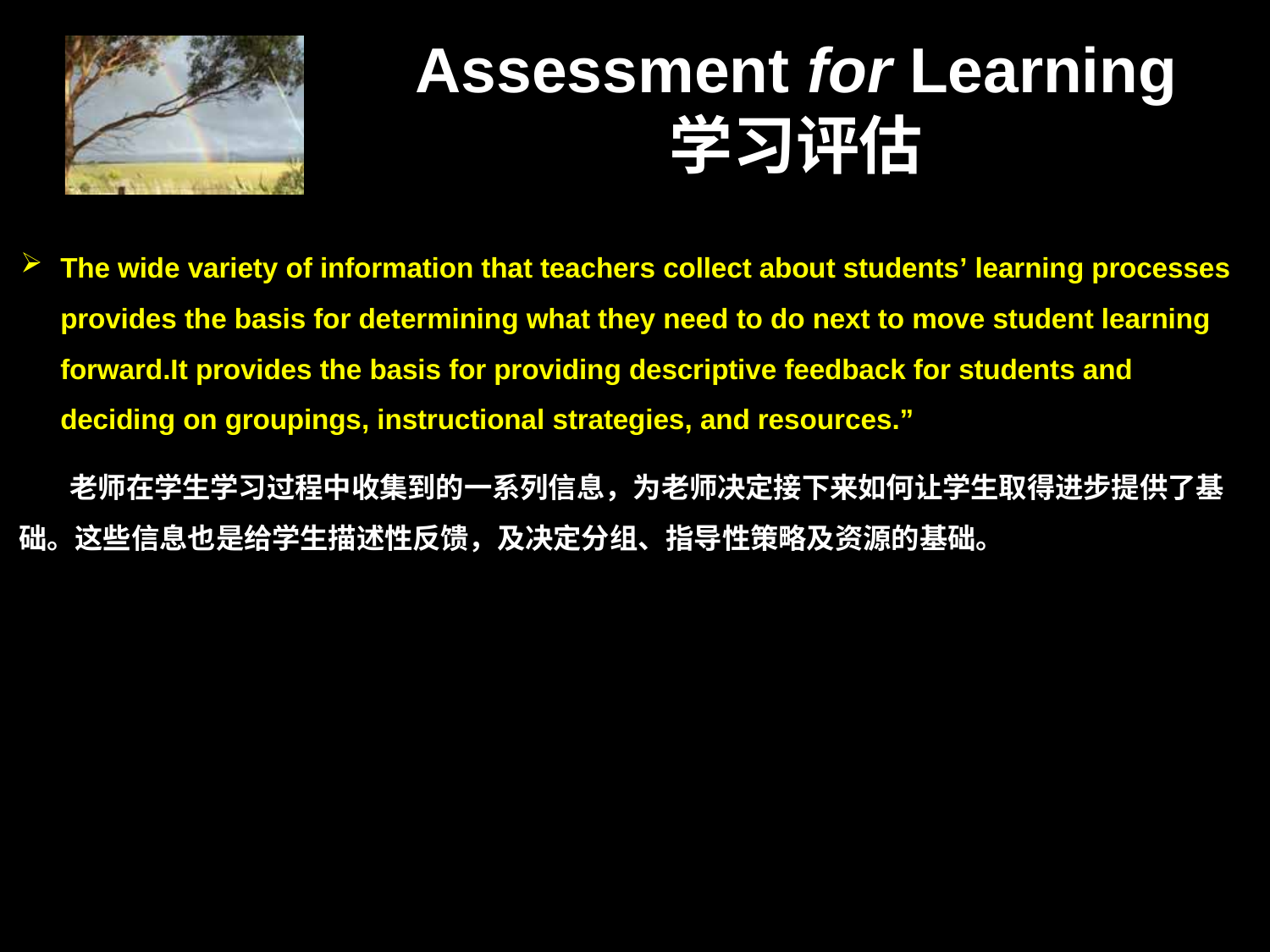

# Assessment for Learning 学习评估

The wide variety of information that teachers collect about students’ learning processes provides the basis for determining what they need to do next to move student learning forward.It provides the basis for providing descriptive feedback for students and deciding on groupings, instructional strategies, and resources.”
       老师在学生学习过程中收集到的一系列信息，为老师决定接下来如何让学生取得进步提供了基础。这些信息也是给学生描述性反馈，及决定分组、指导性策略及资源的基础。